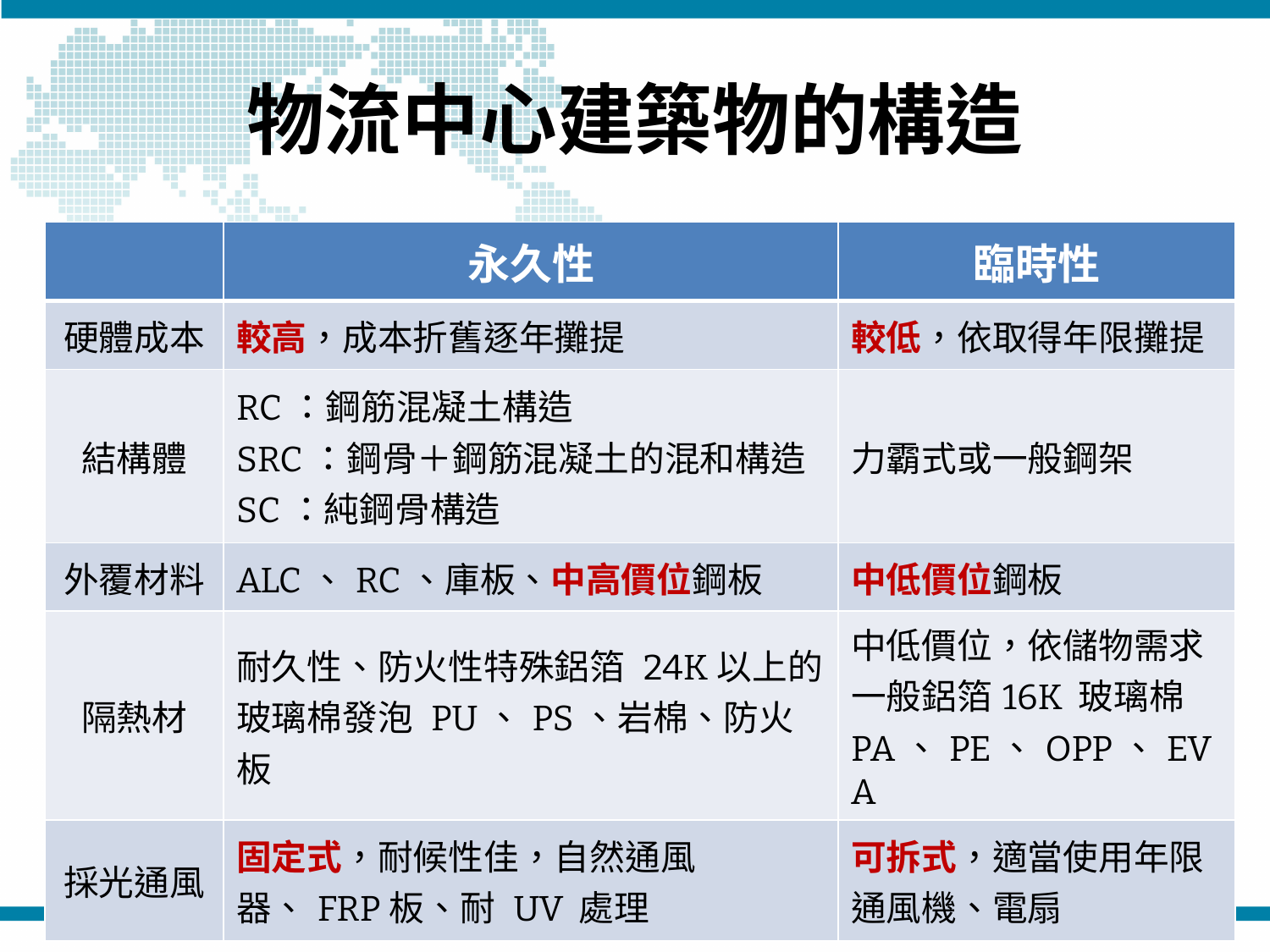

# 物流中心建築物的構造
|  | 永久性 | 臨時性 |
| --- | --- | --- |
| 硬體成本 | 較高，成本折舊逐年攤提 | 較低，依取得年限攤提 |
| 結構體 | RC：鋼筋混凝土構造 SRC：鋼骨＋鋼筋混凝土的混和構造 SC：純鋼骨構造 | 力霸式或一般鋼架 |
| 外覆材料 | ALC、RC、庫板、中高價位鋼板 | 中低價位鋼板 |
| 隔熱材 | 耐久性、防火性特殊鋁箔 24K以上的玻璃棉發泡 PU、PS、岩棉、防火板 | 中低價位，依儲物需求一般鋁箔16K 玻璃棉 PA、PE、OPP、EVA |
| 採光通風 | 固定式，耐候性佳，自然通風器、FRP板、耐 UV 處理 | 可拆式，適當使用年限通風機、電扇 |